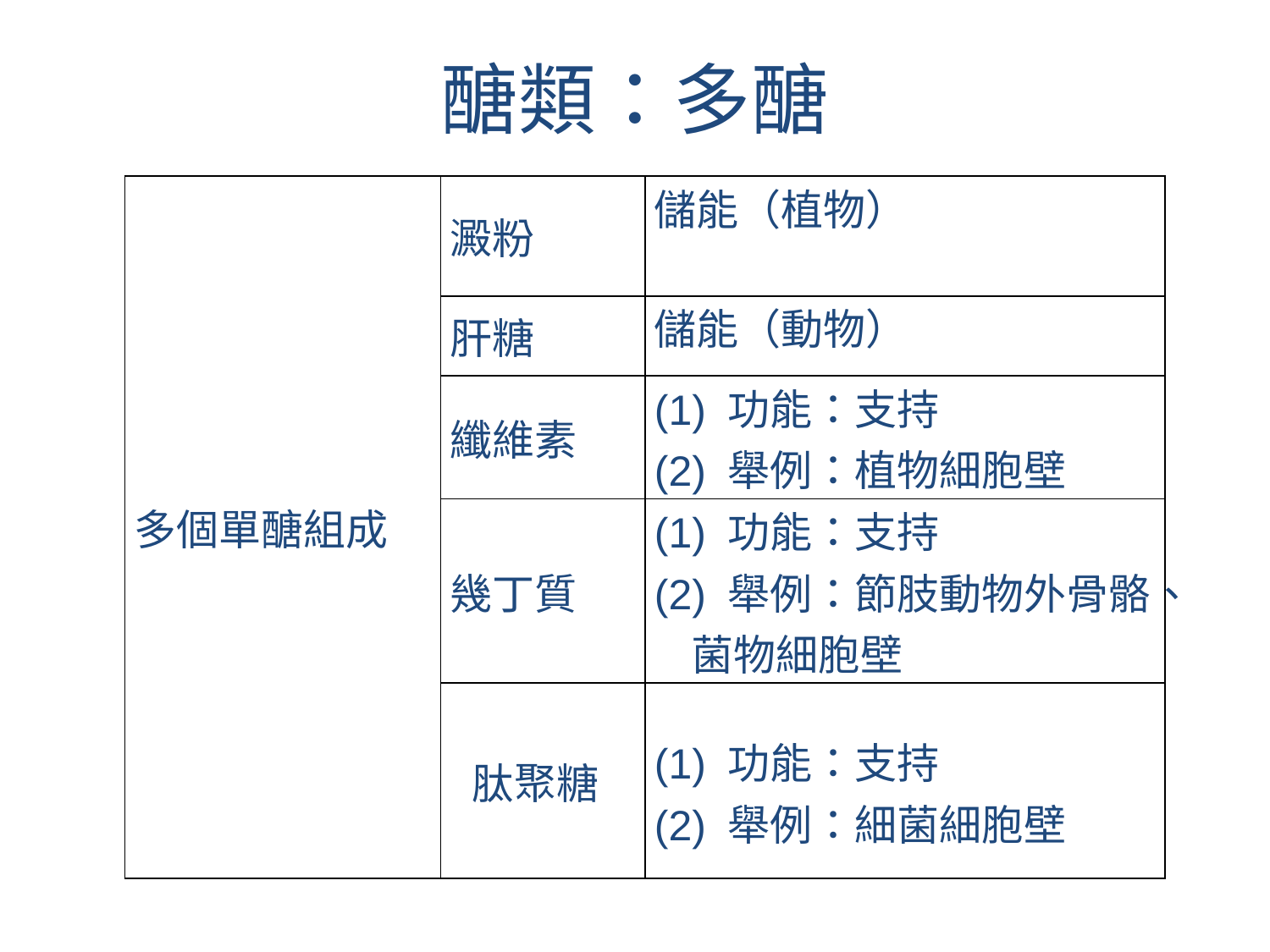

# 醣類：多醣
| 多個單醣組成 | 澱粉 | 儲能（植物） |
| --- | --- | --- |
|  | 肝糖 | 儲能（動物） |
|  | 纖維素 | (1) 功能：支持 (2) 舉例：植物細胞壁 |
|  | 幾丁質 | (1) 功能：支持 (2) 舉例：節肢動物外骨骼、菌物細胞壁 |
|  | 肽聚糖 | (1) 功能：支持 (2) 舉例：細菌細胞壁 |